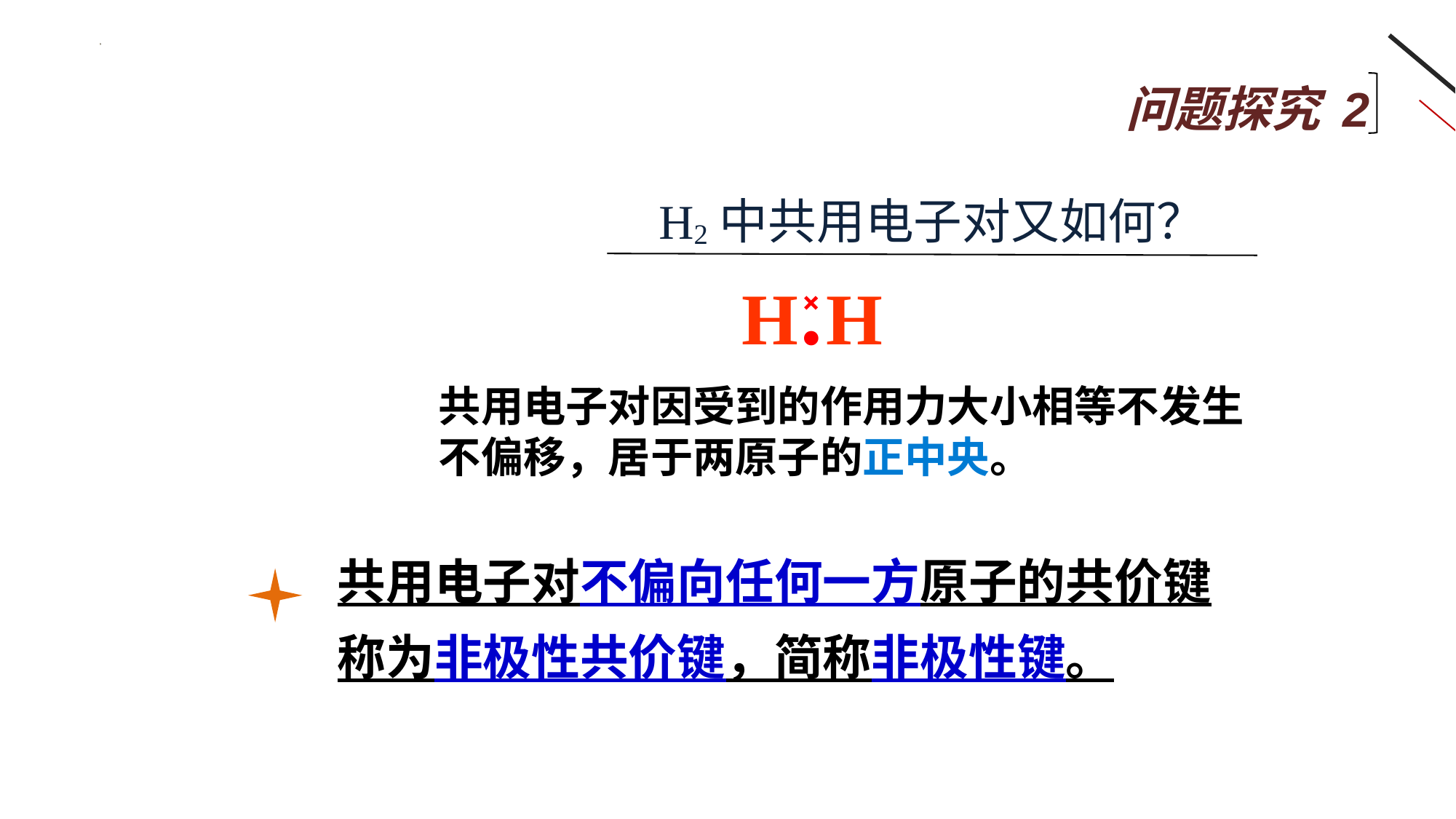

问题探究 2

H2中共用电子对又如何？

.
H
H

共用电子对因受到的作用力大小相等不发生不偏移，居于两原子的正中央。
共用电子对不偏向任何一方原子的共价键称为非极性共价键，简称非极性键。